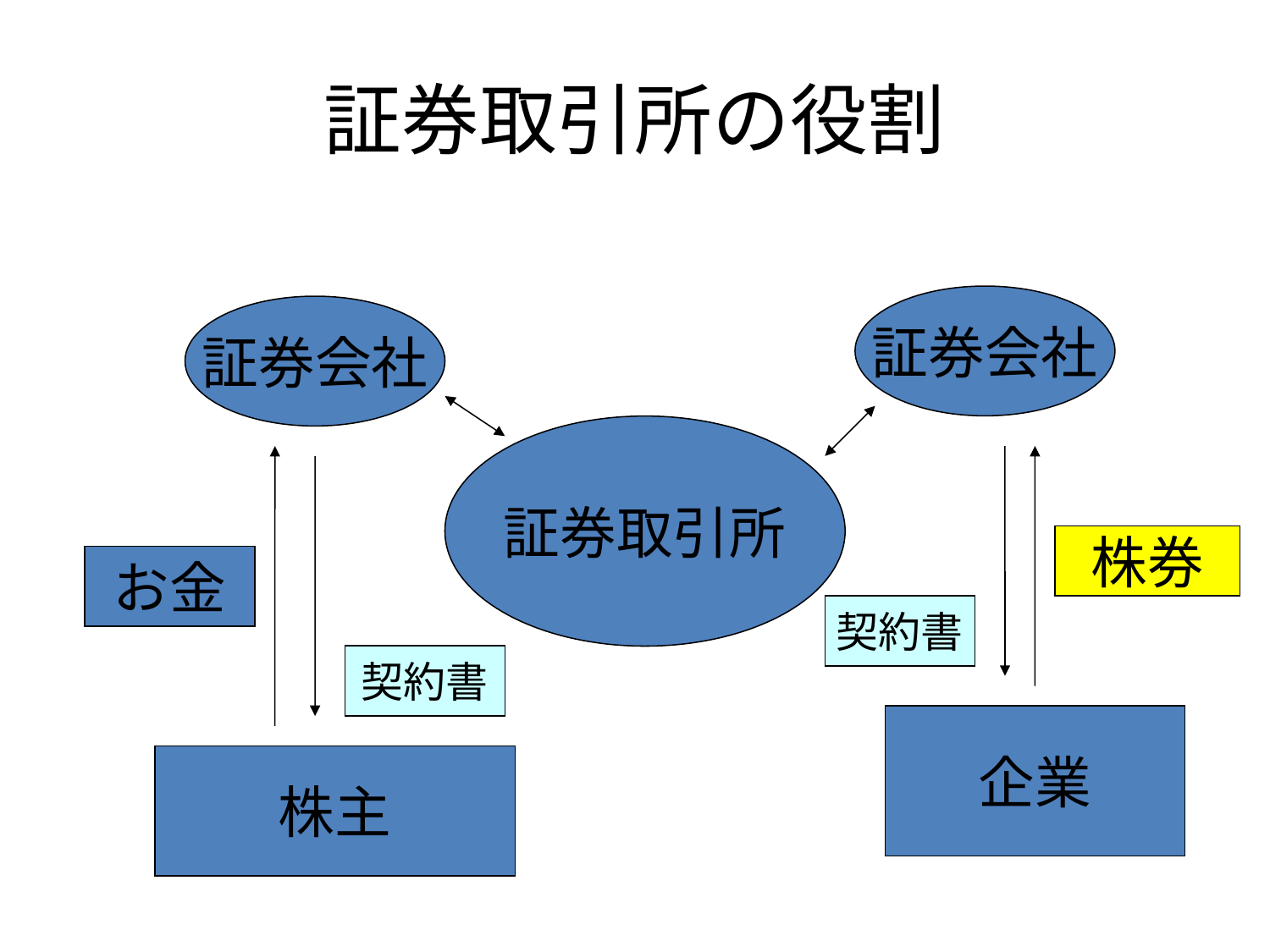

# 証券取引所の役割
証券会社
証券会社

証券取引所

株券
お金
契約書
契約書
企業
株主